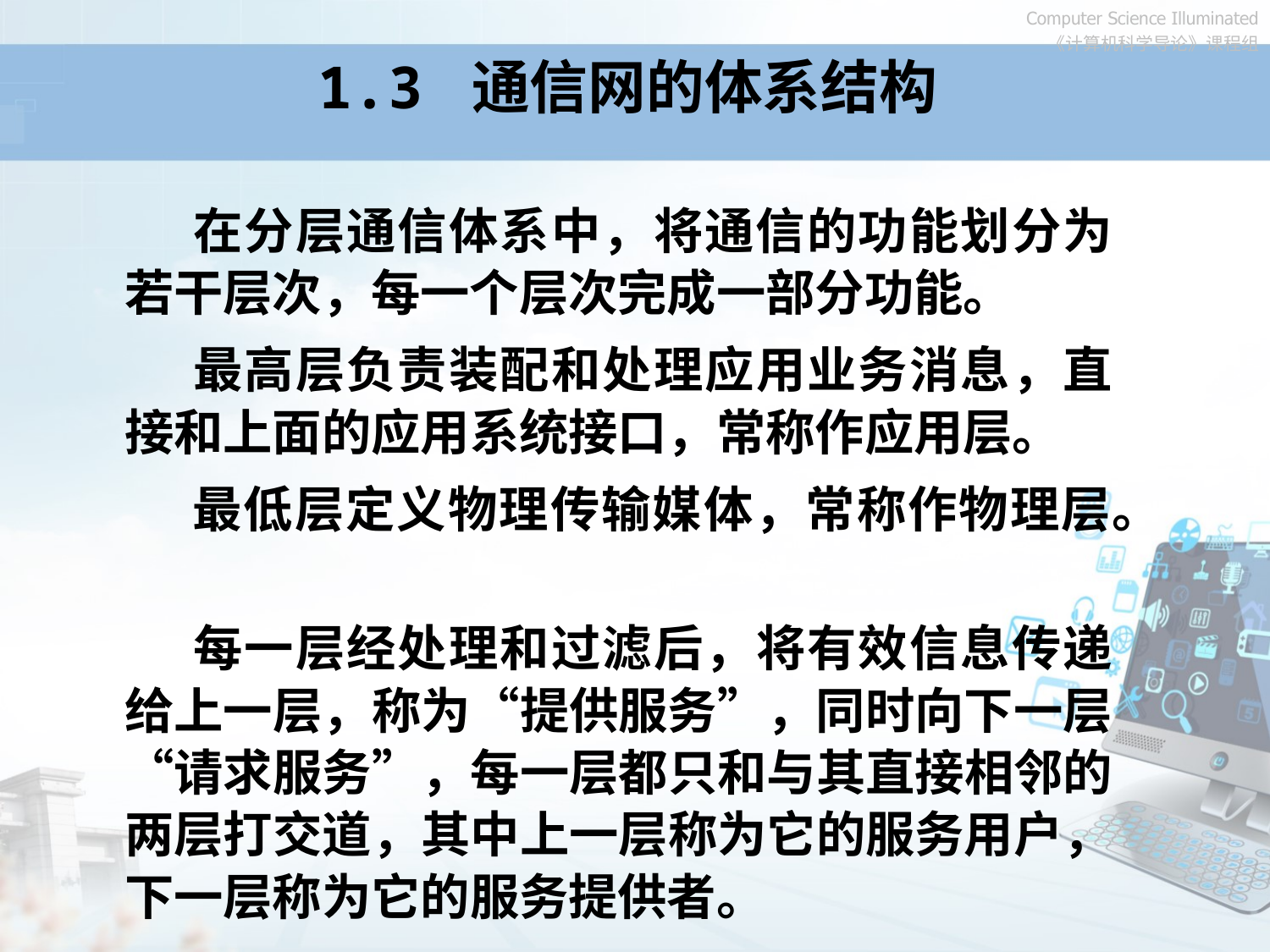

# 1.3 通信网的体系结构
      在分层通信体系中，将通信的功能划分为若干层次，每一个层次完成一部分功能。
      最高层负责装配和处理应用业务消息，直接和上面的应用系统接口，常称作应用层。
      最低层定义物理传输媒体，常称作物理层。
      每一层经处理和过滤后，将有效信息传递给上一层，称为“提供服务”，同时向下一层“请求服务”，每一层都只和与其直接相邻的两层打交道，其中上一层称为它的服务用户，下一层称为它的服务提供者。